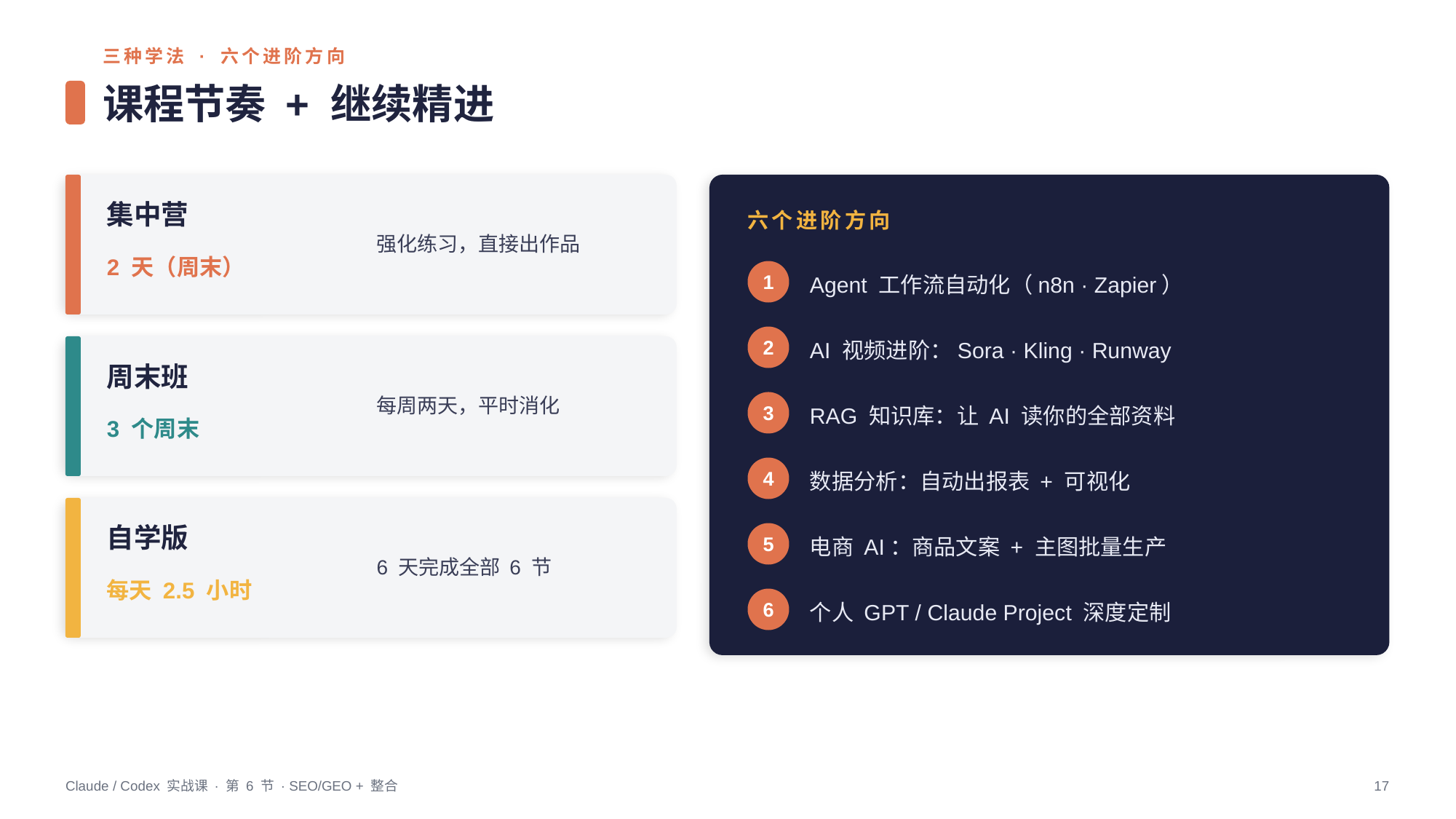

三种学法 · 六个进阶方向
课程节奏 + 继续精进

集中营
六个进阶方向
强化练习，直接出作品
2 天（周末）
Agent 工作流自动化（n8n · Zapier）

1
AI 视频进阶：Sora · Kling · Runway

2

周末班
每周两天，平时消化
RAG 知识库：让 AI 读你的全部资料

3
3 个周末
数据分析：自动出报表 + 可视化

4

自学版
电商 AI：商品文案 + 主图批量生产

5
6 天完成全部 6 节
每天 2.5 小时
个人 GPT / Claude Project 深度定制

6
Claude / Codex 实战课 · 第 6 节 · SEO/GEO + 整合
17